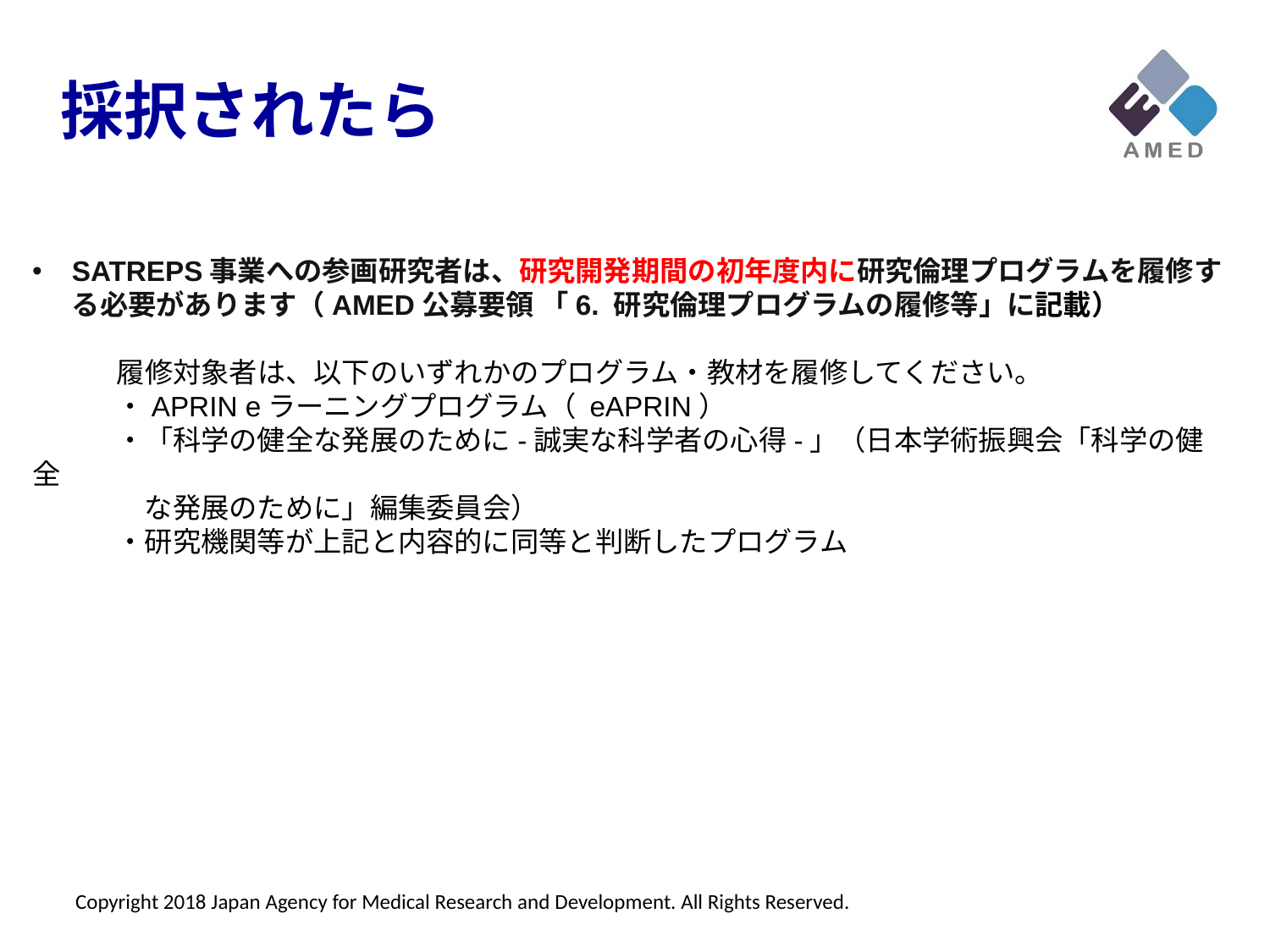

採択されたら

SATREPS事業への参画研究者は、研究開発期間の初年度内に研究倫理プログラムを履修する必要があります（AMED公募要領 「6. 研究倫理プログラムの履修等」に記載）

　　　履修対象者は、以下のいずれかのプログラム・教材を履修してください。
　　　・APRIN eラーニングプログラム（ eAPRIN）
　　　・「科学の健全な発展のために-誠実な科学者の心得-」（日本学術振興会「科学の健全
　　　　な発展のために」編集委員会）
　　　・研究機関等が上記と内容的に同等と判断したプログラム

Copyright 2018 Japan Agency for Medical Research and Development. All Rights Reserved.